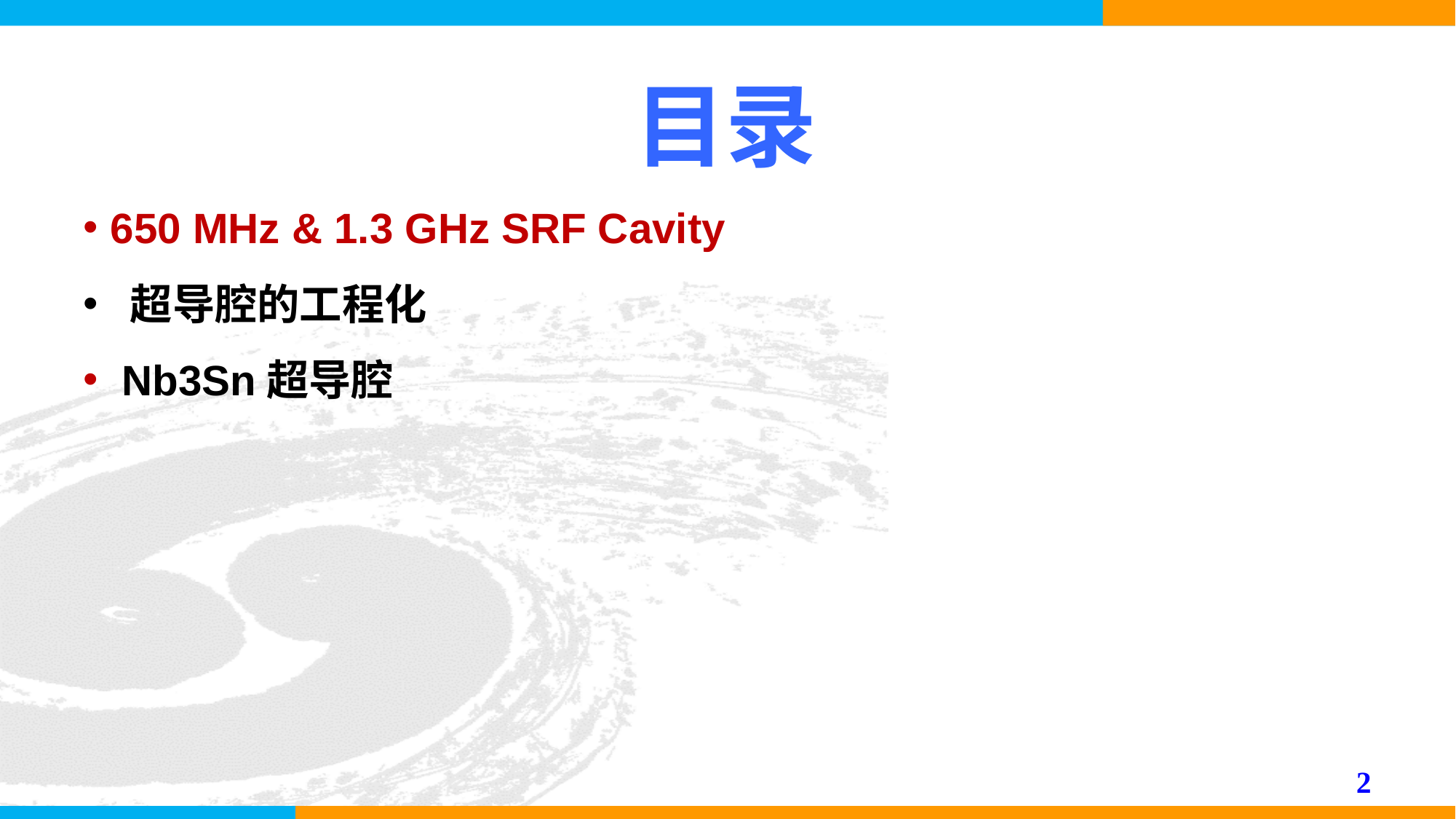

# 目录
650 MHz & 1.3 GHz SRF Cavity
 超导腔的工程化
 Nb3Sn超导腔
2